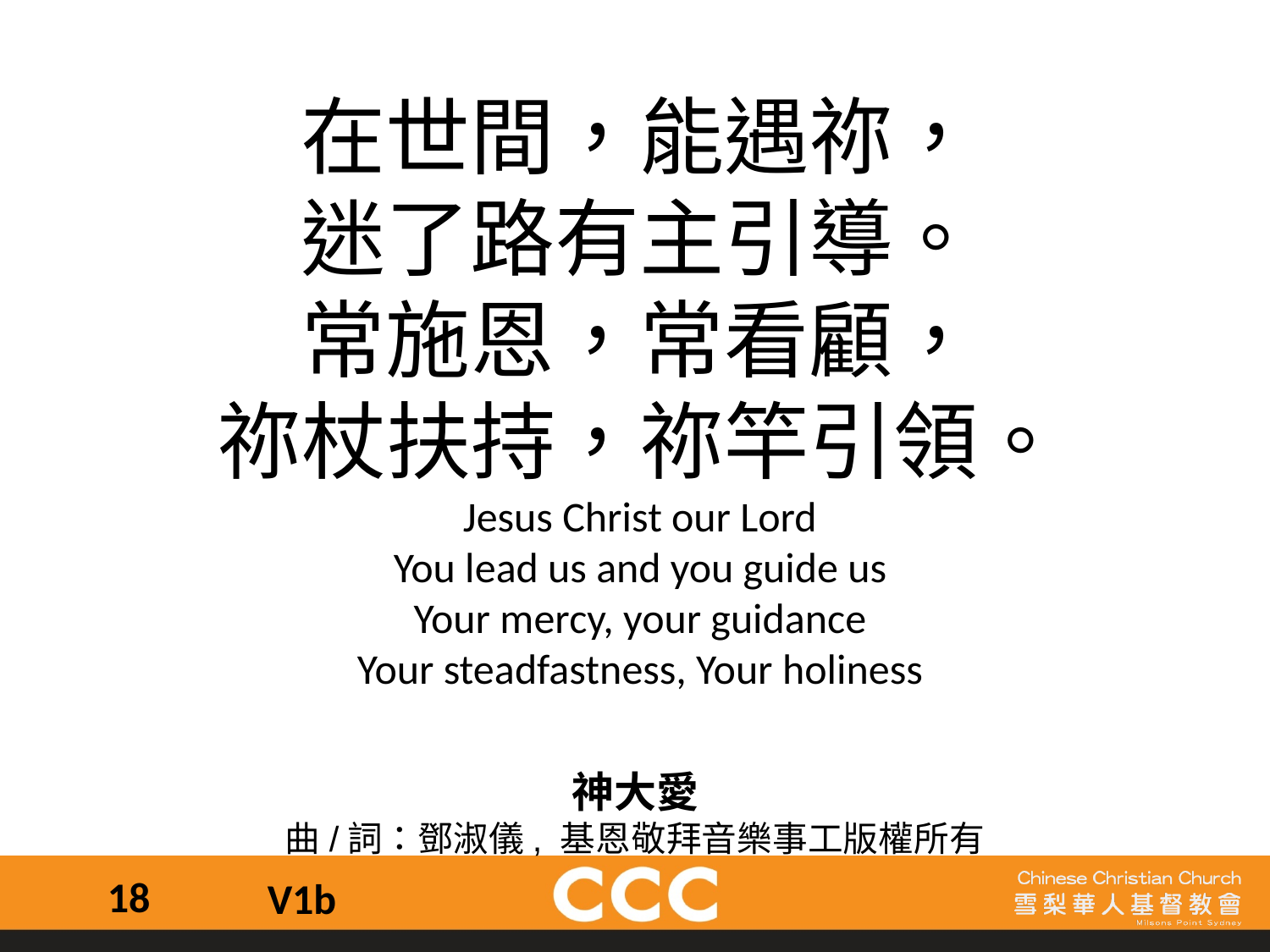

在世間，能遇祢，
迷了路有主引導。
常施恩，常看顧，
祢杖扶持，祢竿引領。
Jesus Christ our Lord
You lead us and you guide us
Your mercy, your guidance
Your steadfastness, Your holiness
神大愛
曲/詞：鄧淑儀, 基恩敬拜音樂事工版權所有
18
V1b